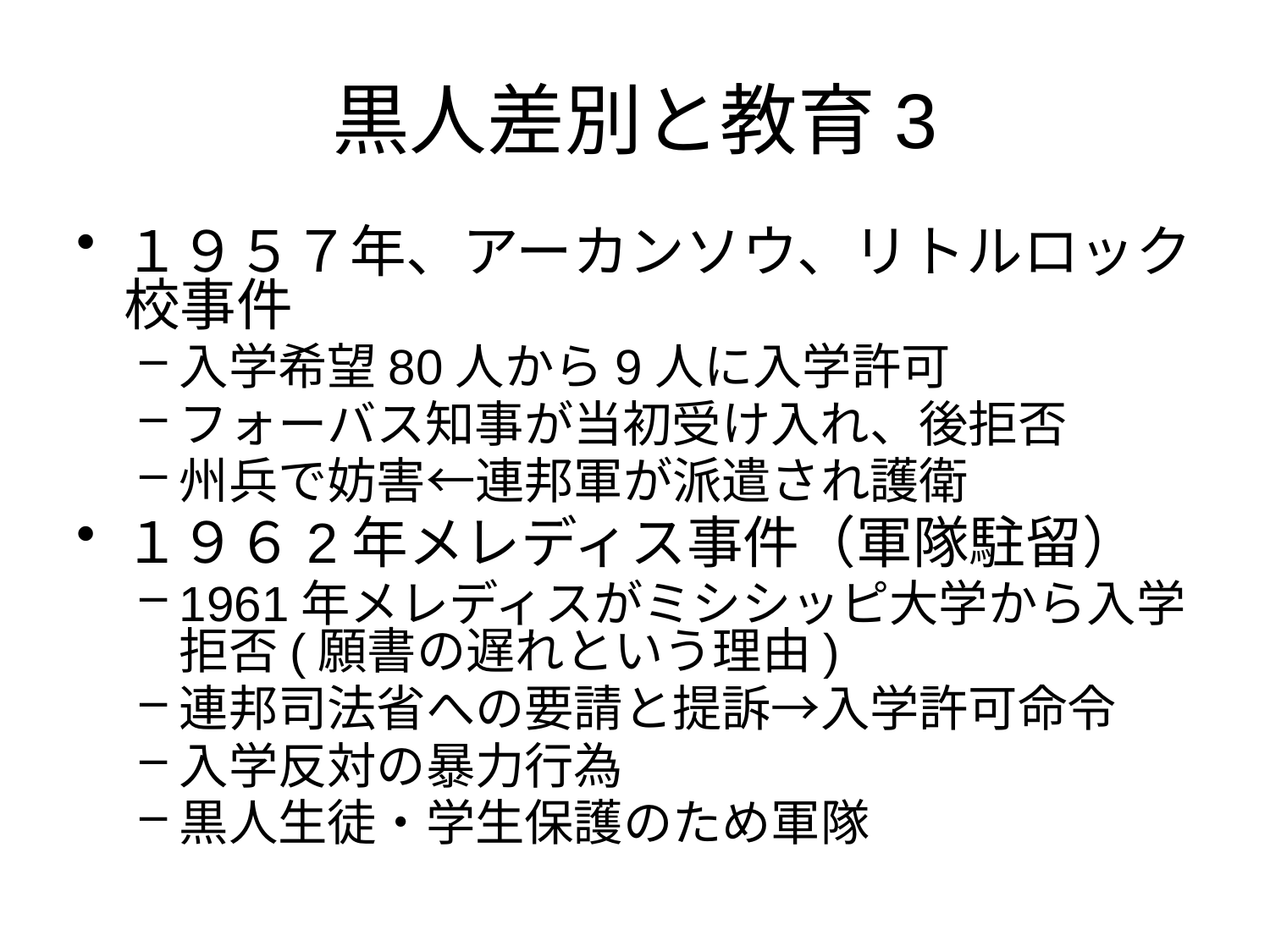

# 黒人差別と教育3
１９５７年、アーカンソウ、リトルロック校事件
入学希望80人から9人に入学許可
フォーバス知事が当初受け入れ、後拒否
州兵で妨害←連邦軍が派遣され護衛
１９６2年メレディス事件（軍隊駐留）
1961年メレディスがミシシッピ大学から入学拒否(願書の遅れという理由)
連邦司法省への要請と提訴→入学許可命令
入学反対の暴力行為
黒人生徒・学生保護のため軍隊